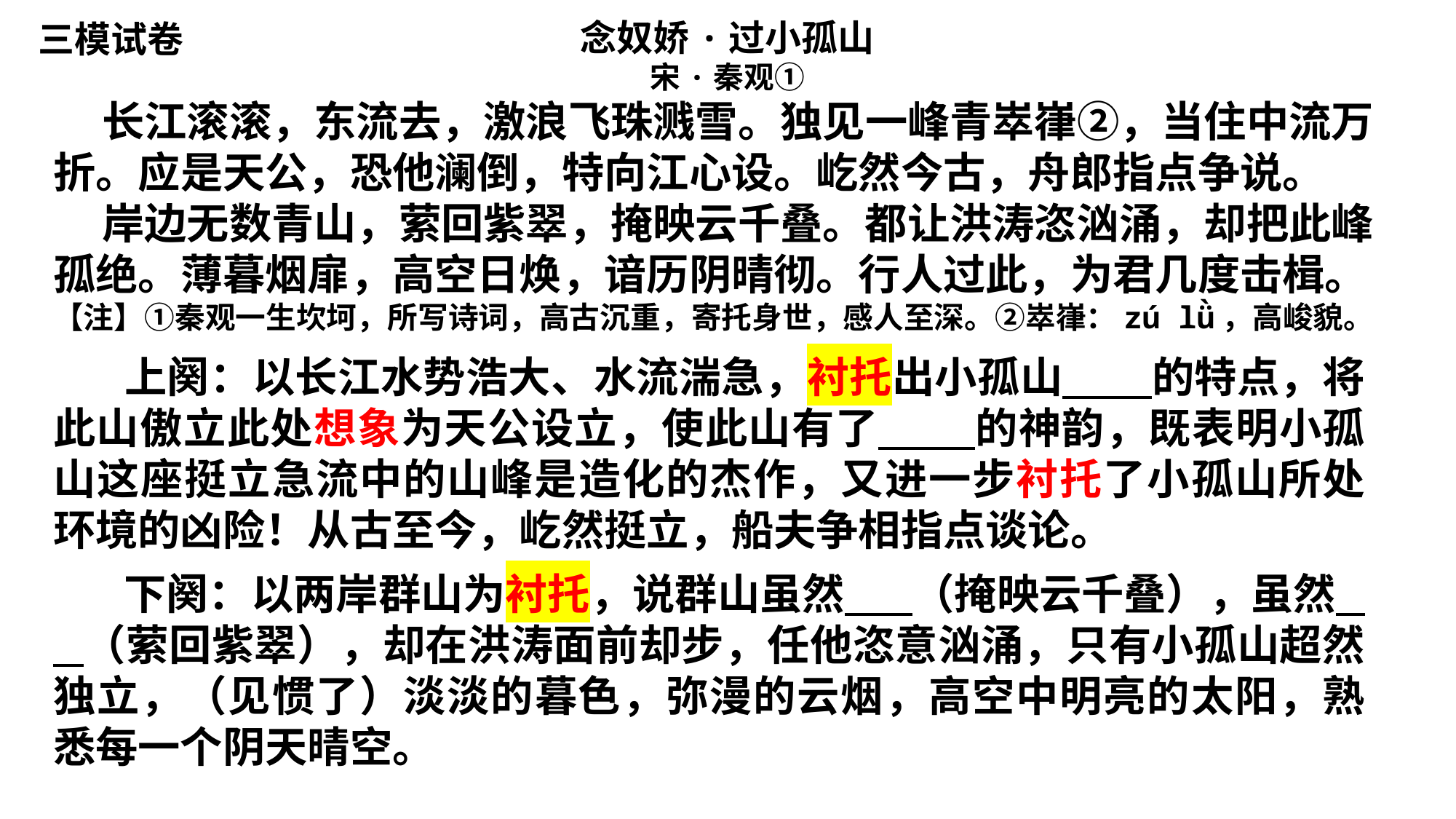

念奴娇·过小孤山
宋·秦观①
    长江滚滚，东流去，激浪飞珠溅雪。独见一峰青崒嵂②，当住中流万折。应是天公，恐他澜倒，特向江心设。屹然今古，舟郎指点争说。
    岸边无数青山，萦回紫翠，掩映云千叠。都让洪涛恣汹涌，却把此峰孤绝。薄暮烟扉，高空日焕，谙历阴晴彻。行人过此，为君几度击楫。
【注】①秦观一生坎坷，所写诗词，高古沉重，寄托身世，感人至深。②崒嵂：zú lǜ，高峻貌。
三模试卷
  上阕：以长江水势浩大、水流湍急，衬托出小孤山         的特点，将此山傲立此处想象为天公设立，使此山有了         的神韵，既表明小孤山这座挺立急流中的山峰是造化的杰作，又进一步衬托了小孤山所处环境的凶险！从古至今，屹然挺立，船夫争相指点谈论。
  下阕：以两岸群山为衬托，说群山虽然       （掩映云千叠），虽然       （萦回紫翠），却在洪涛面前却步，任他恣意汹涌，只有小孤山超然独立，（见惯了）淡淡的暮色，弥漫的云烟，高空中明亮的太阳，熟悉每一个阴天晴空。